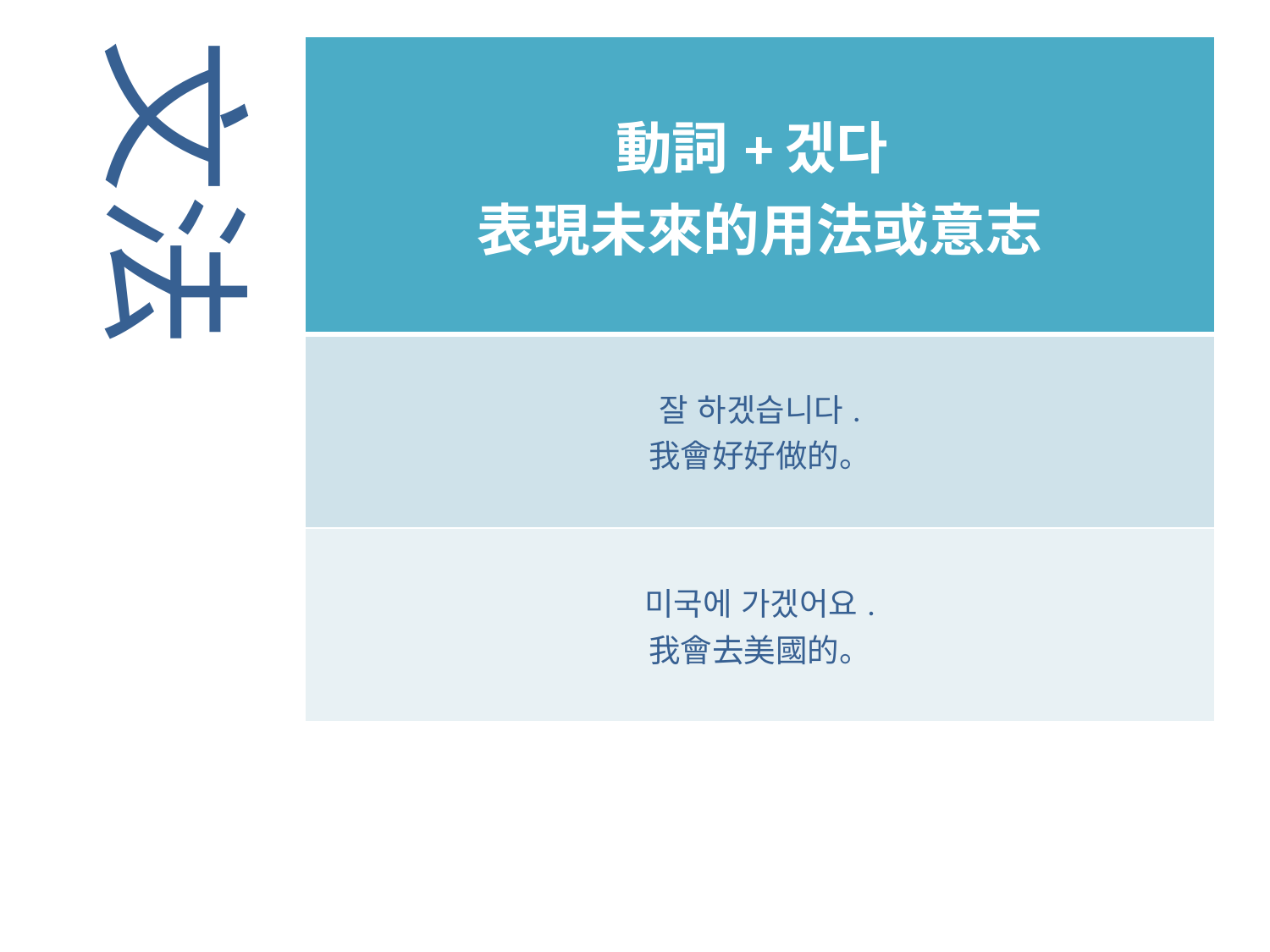

文法
| 動詞+겠다  表現未來的用法或意志 |
| --- |
| 잘 하겠습니다. 我會好好做的。 |
| 미국에 가겠어요. 我會去美國的。 |